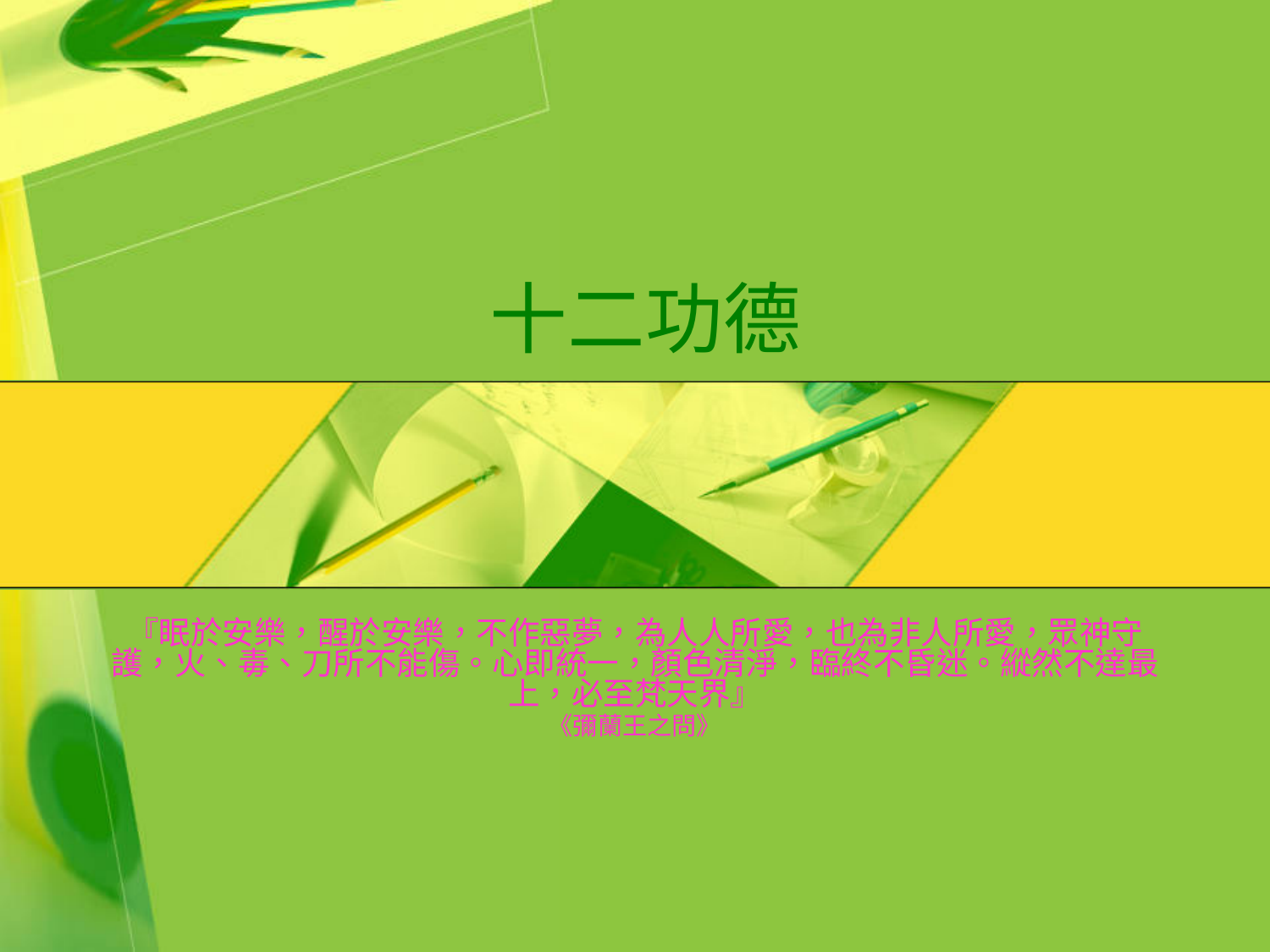

# 十二功德
『眠於安樂，醒於安樂，不作惡夢，為人人所愛，也為非人所愛，眾神守護，火、毒、刀所不能傷。心即統一，顏色清淨，臨終不昏迷。縱然不達最上，必至梵天界』
《彌蘭王之問》